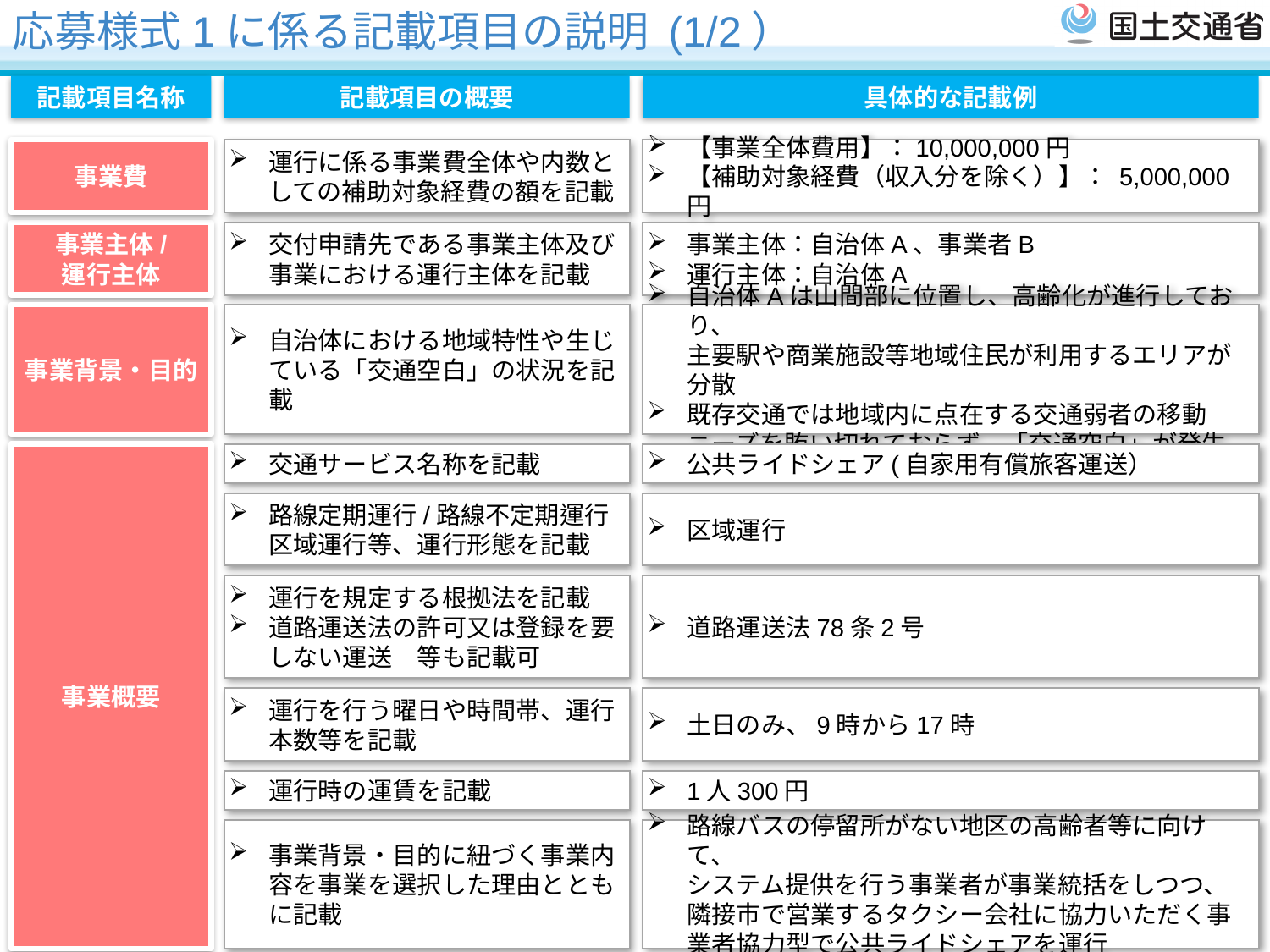

応募様式1に係る記載項目の説明 (1/2）
記載項目名称
記載項目の概要
具体的な記載例
事業費
運行に係る事業費全体や内数としての補助対象経費の額を記載
【事業全体費用】：10,000,000円
【補助対象経費（収入分を除く）】： 5,000,000円
事業主体/
運行主体
交付申請先である事業主体及び
事業における運行主体を記載
事業主体：自治体A、事業者B
運行主体：自治体A
事業背景・目的
自治体における地域特性や生じている「交通空白」の状況を記載
自治体Aは山間部に位置し、高齢化が進行しており、
主要駅や商業施設等地域住民が利用するエリアが分散
既存交通では地域内に点在する交通弱者の移動ニーズを賄い切れておらず、「交通空白」が発生
事業概要
交通サービス名称を記載
公共ライドシェア(自家用有償旅客運送）
路線定期運行/路線不定期運行区域運行等、運行形態を記載
区域運行
運行を規定する根拠法を記載
道路運送法の許可又は登録を要しない運送　等も記載可
道路運送法78条2号
運行を行う曜日や時間帯、運行本数等を記載
土日のみ、9時から17時
運行時の運賃を記載
1人300円
事業背景・目的に紐づく事業内容を事業を選択した理由とともに記載
路線バスの停留所がない地区の高齢者等に向けて、
システム提供を行う事業者が事業統括をしつつ、
隣接市で営業するタクシー会社に協力いただく事業者協力型で公共ライドシェアを運行